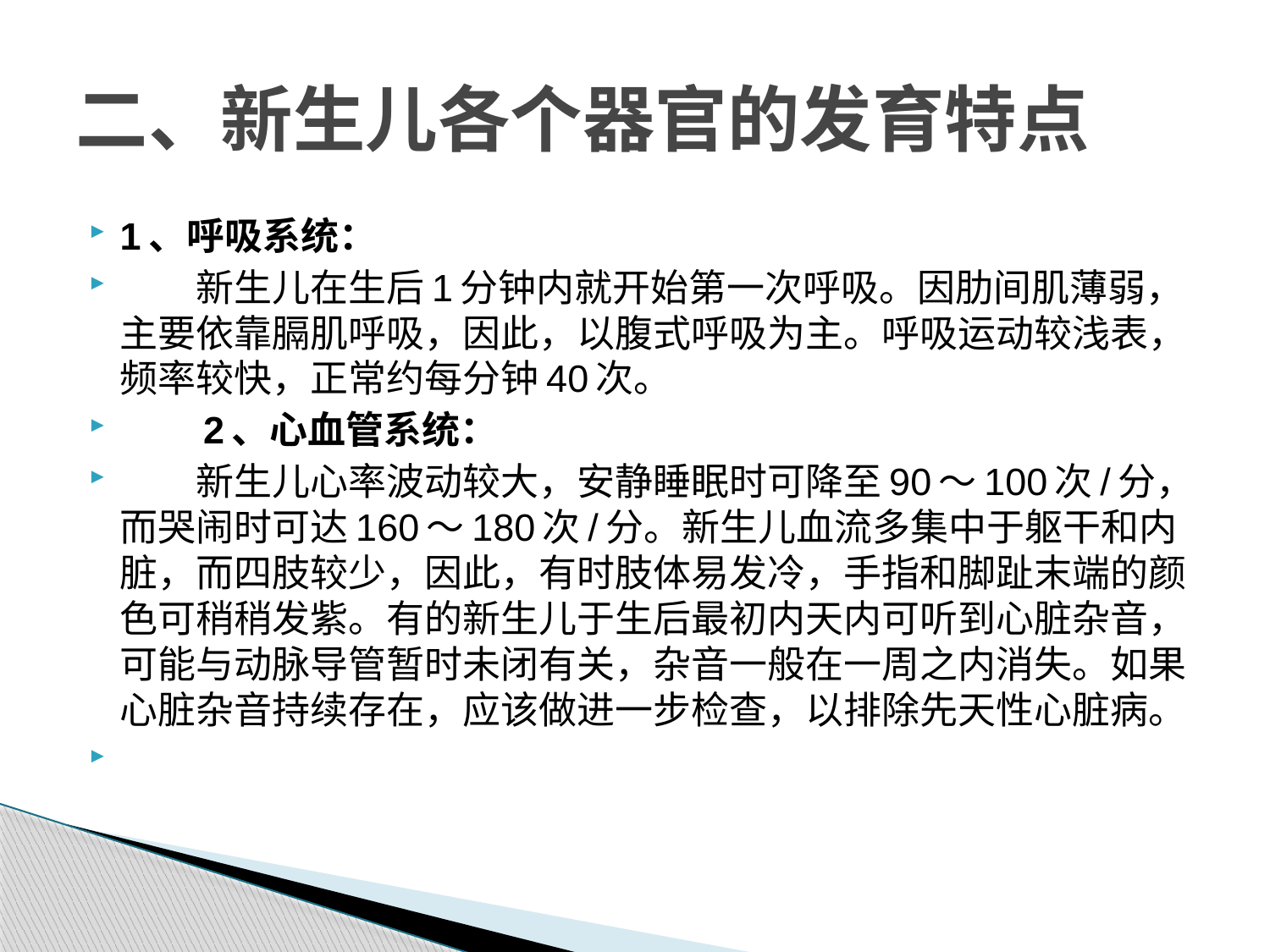

# 二、新生儿各个器官的发育特点
1、呼吸系统：
　　新生儿在生后1分钟内就开始第一次呼吸。因肋间肌薄弱，主要依靠膈肌呼吸，因此，以腹式呼吸为主。呼吸运动较浅表，频率较快，正常约每分钟40次。
　　2、心血管系统：
　　新生儿心率波动较大，安静睡眠时可降至90～100次/分，而哭闹时可达160～180次/分。新生儿血流多集中于躯干和内脏，而四肢较少，因此，有时肢体易发冷，手指和脚趾末端的颜色可稍稍发紫。有的新生儿于生后最初内天内可听到心脏杂音，可能与动脉导管暂时未闭有关，杂音一般在一周之内消失。如果心脏杂音持续存在，应该做进一步检查，以排除先天性心脏病。